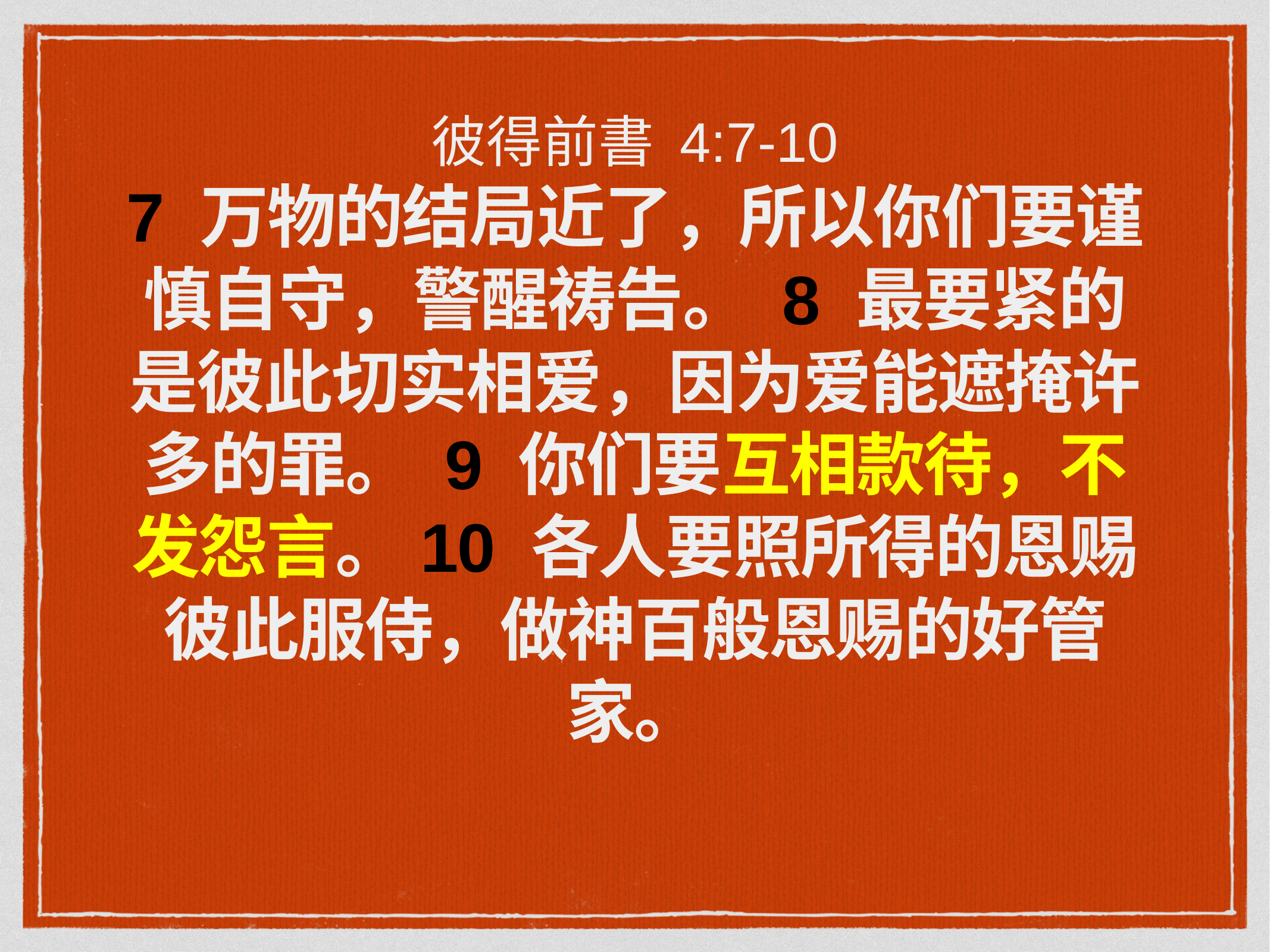

彼得前書 4:7-10
# 7 万物的结局近了，所以你们要谨慎自守，警醒祷告。 8 最要紧的是彼此切实相爱，因为爱能遮掩许多的罪。 9 你们要互相款待，不发怨言。10 各人要照所得的恩赐彼此服侍，做神百般恩赐的好管家。